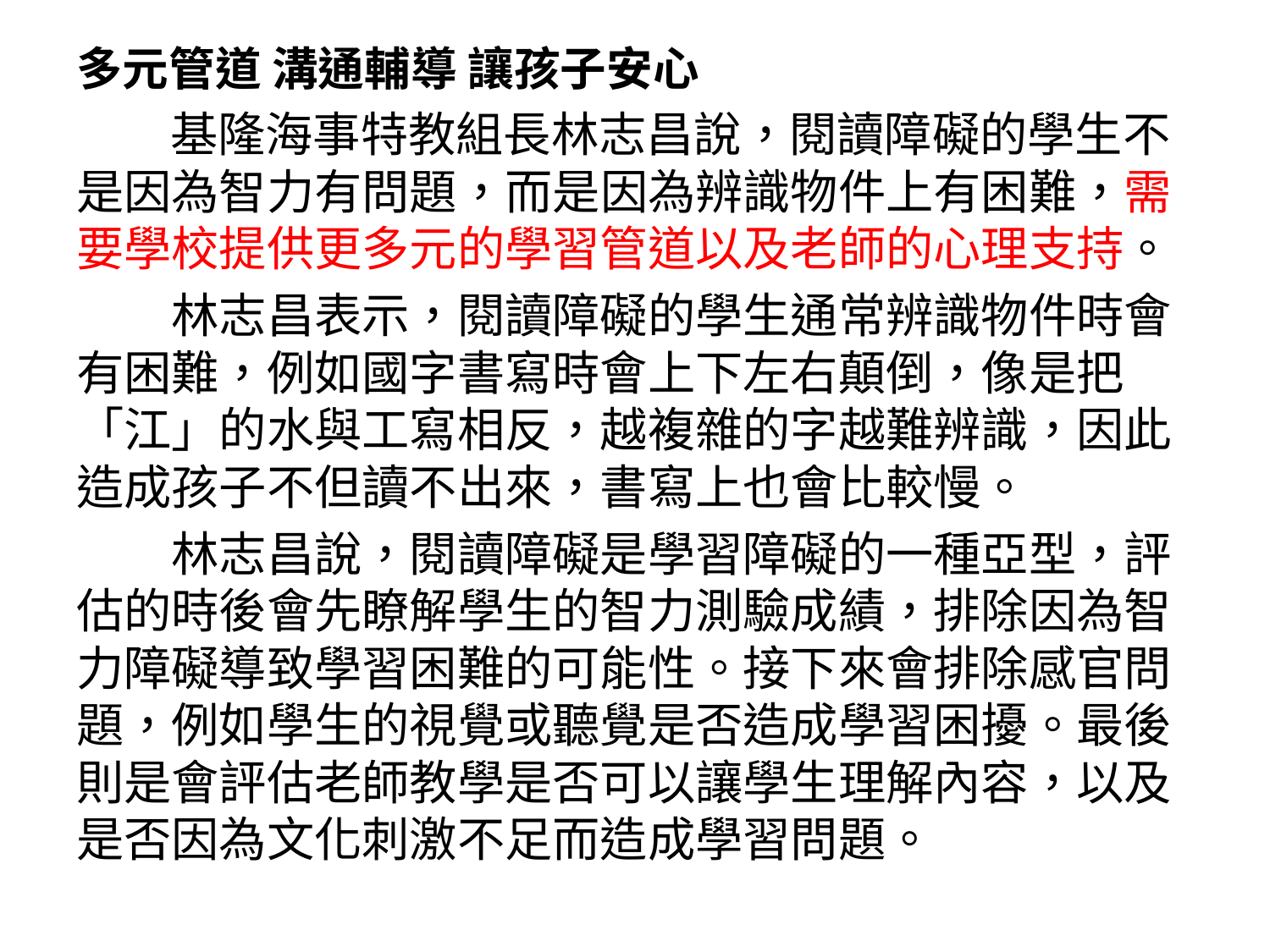

多元管道 溝通輔導 讓孩子安心
　　基隆海事特教組長林志昌說，閱讀障礙的學生不是因為智力有問題，而是因為辨識物件上有困難，需要學校提供更多元的學習管道以及老師的心理支持。
　　林志昌表示，閱讀障礙的學生通常辨識物件時會有困難，例如國字書寫時會上下左右顛倒，像是把「江」的水與工寫相反，越複雜的字越難辨識，因此造成孩子不但讀不出來，書寫上也會比較慢。
　　林志昌說，閱讀障礙是學習障礙的一種亞型，評估的時後會先瞭解學生的智力測驗成績，排除因為智力障礙導致學習困難的可能性。接下來會排除感官問題，例如學生的視覺或聽覺是否造成學習困擾。最後則是會評估老師教學是否可以讓學生理解內容，以及是否因為文化刺激不足而造成學習問題。